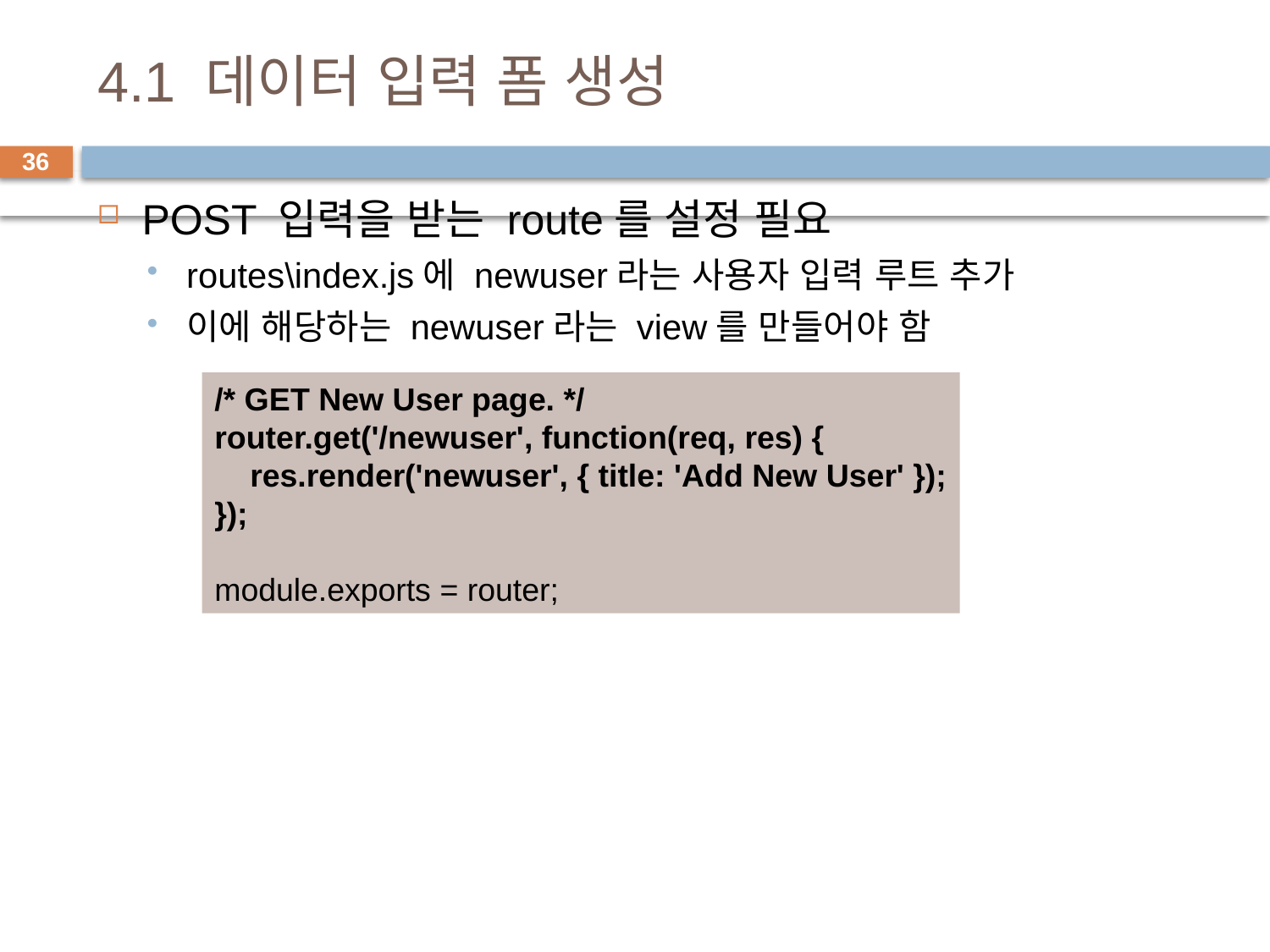

# 4.1 데이터 입력 폼 생성
36
POST 입력을 받는 route를 설정 필요
routes\index.js에 newuser라는 사용자 입력 루트 추가
이에 해당하는 newuser라는 view를 만들어야 함

/* GET New User page. */
router.get('/newuser', function(req, res) {
    res.render('newuser', { title: 'Add New User' });
});

module.exports = router;